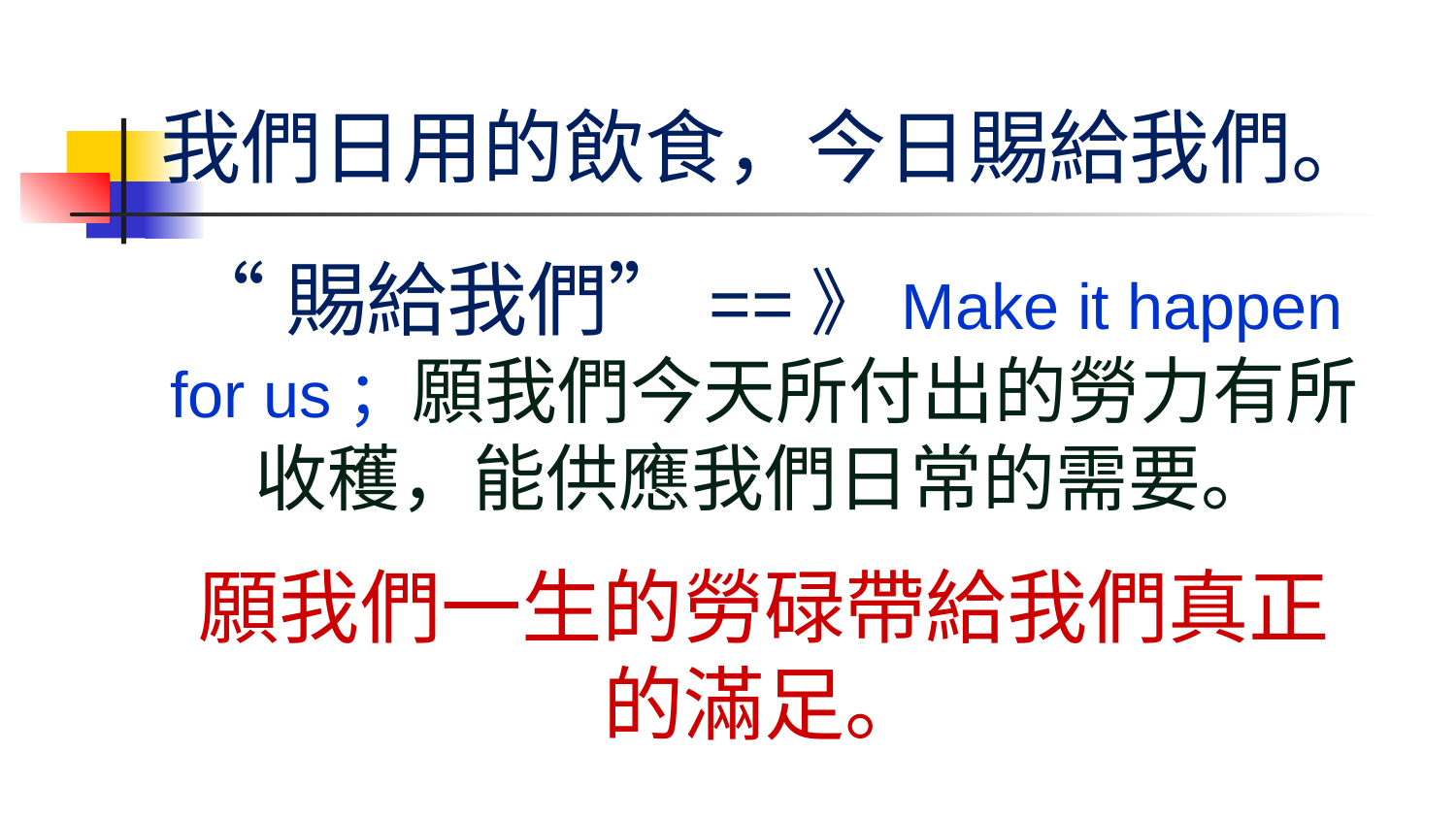

# 我們日用的飲食，今日賜給我們。
“賜給我們”==》Make it happen for us；願我們今天所付出的勞力有所收穫，能供應我們日常的需要。
願我們一生的勞碌帶給我們真正的滿足。